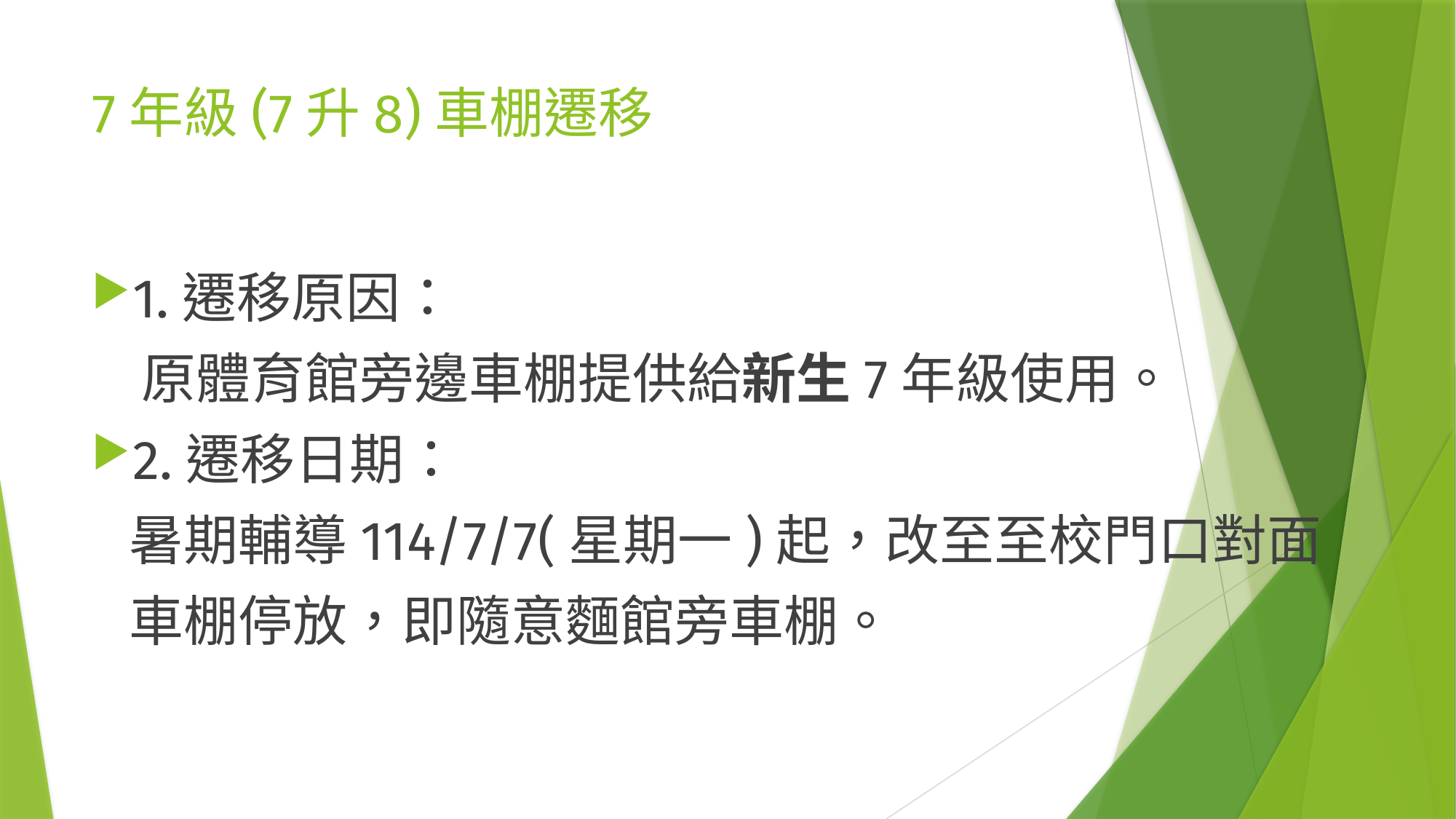

# 7年級(7升8)車棚遷移
1.遷移原因：
   原體育館旁邊車棚提供給新生7年級使用。
2.遷移日期：
  暑期輔導114/7/7(星期一)起，改至至校門口對面
  車棚停放，即隨意麵館旁車棚。